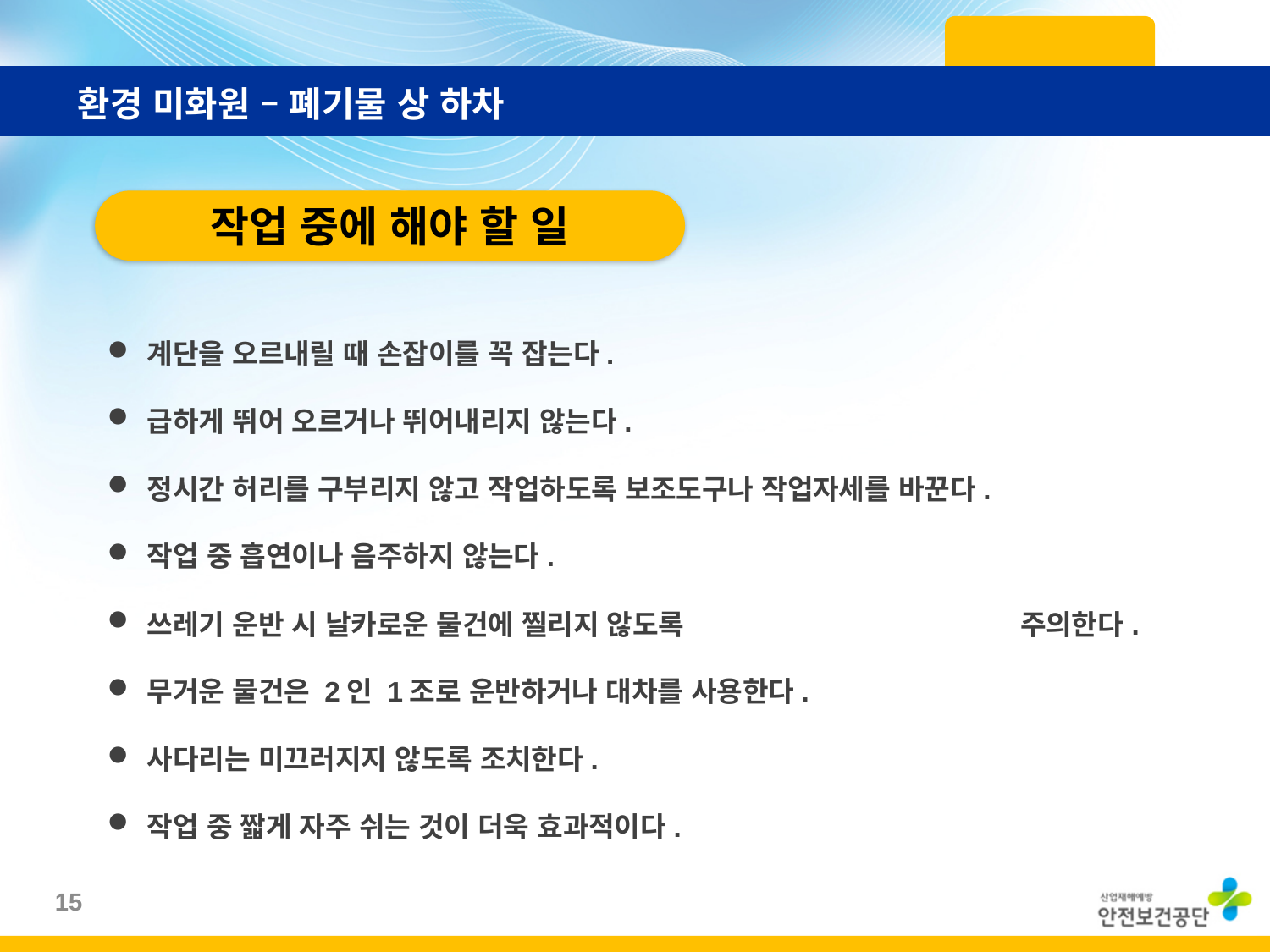

환경 미화원 – 폐기물 상 하차
작업 중에 해야 할 일
계단을 오르내릴 때 손잡이를 꼭 잡는다.
급하게 뛰어 오르거나 뛰어내리지 않는다.
정시간 허리를 구부리지 않고 작업하도록 보조도구나 작업자세를 바꾼다.
작업 중 흡연이나 음주하지 않는다.
쓰레기 운반 시 날카로운 물건에 찔리지 않도록                                           주의한다.
무거운 물건은 2인 1조로 운반하거나 대차를 사용한다.
사다리는 미끄러지지 않도록 조치한다.
작업 중 짧게 자주 쉬는 것이 더욱 효과적이다.
15